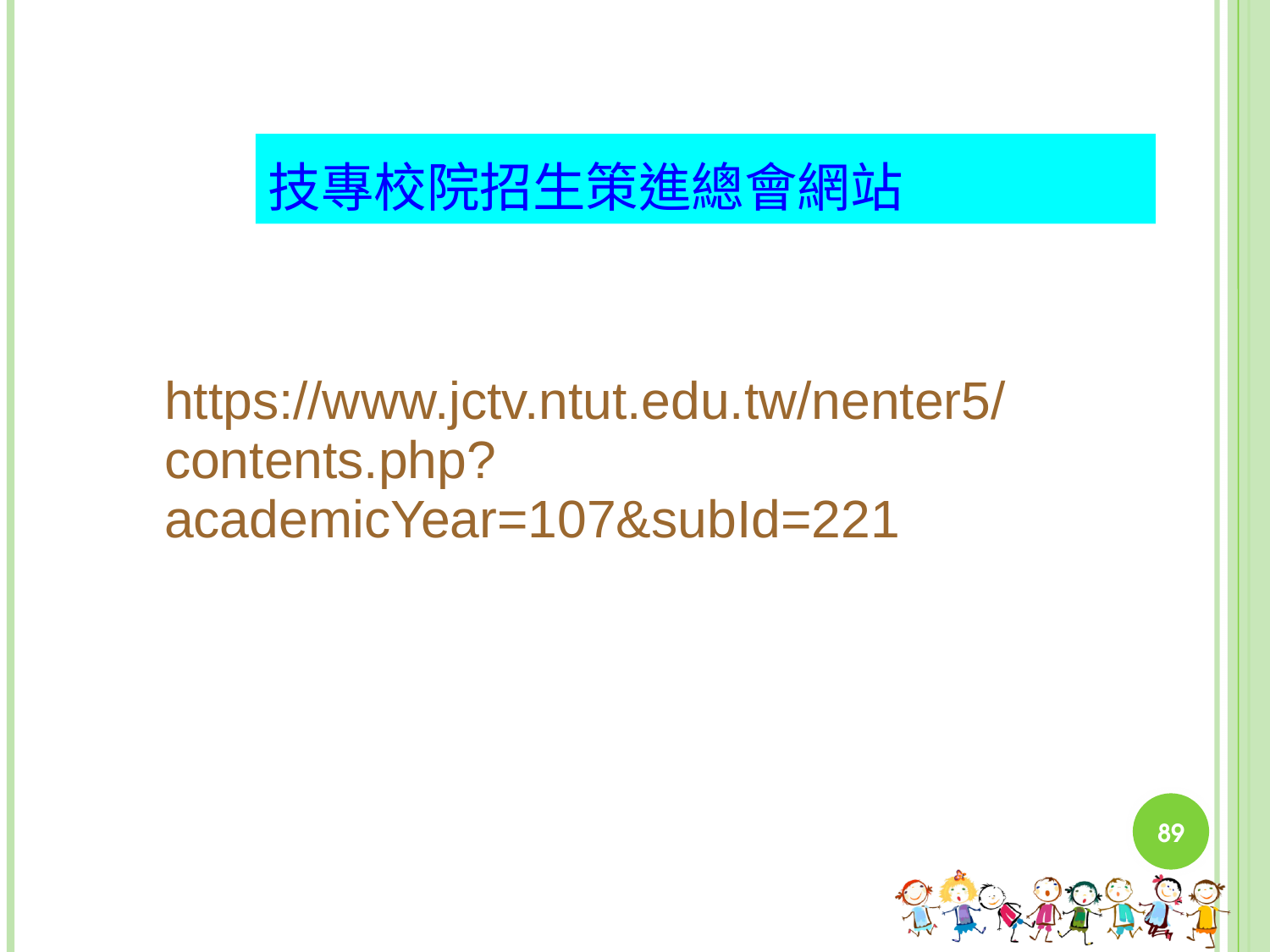

技專校院招生策進總會網站
| https://www.jctv.ntut.edu.tw/nenter5/contents.php?academicYear=107&subId=221 |
| --- |
89